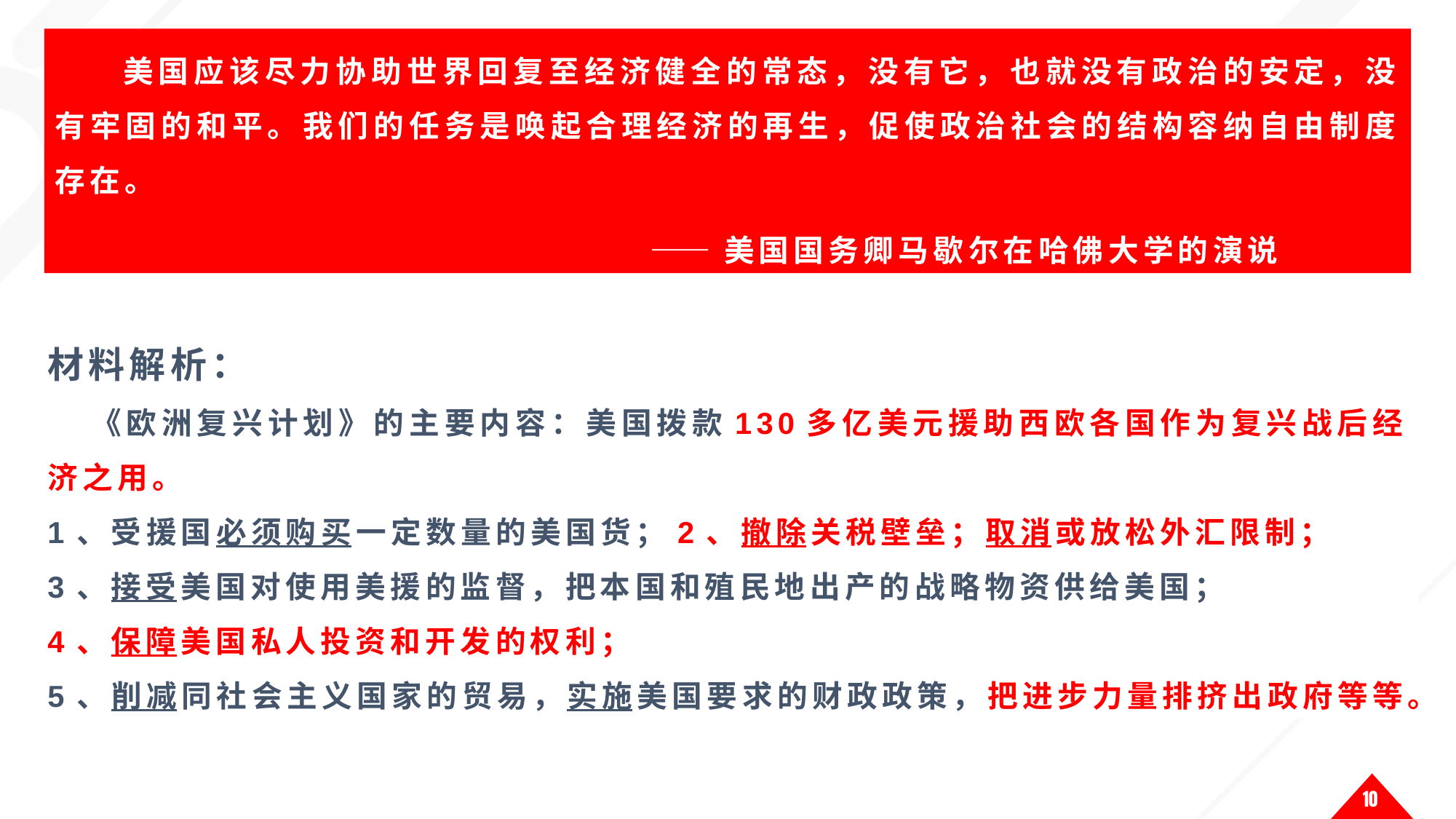

美国应该尽力协助世界回复至经济健全的常态，没有它，也就没有政治的安定，没有牢固的和平。我们的任务是唤起合理经济的再生，促使政治社会的结构容纳自由制度存在。
                                                    ——美国国务卿马歇尔在哈佛大学的演说
材料解析：
   《欧洲复兴计划》的主要内容：美国拨款130多亿美元援助西欧各国作为复兴战后经济之用。
1、受援国必须购买一定数量的美国货；2、撤除关税壁垒；取消或放松外汇限制；
3、接受美国对使用美援的监督，把本国和殖民地出产的战略物资供给美国；
4、保障美国私人投资和开发的权利；
5、削减同社会主义国家的贸易，实施美国要求的财政政策，把进步力量排挤出政府等等。